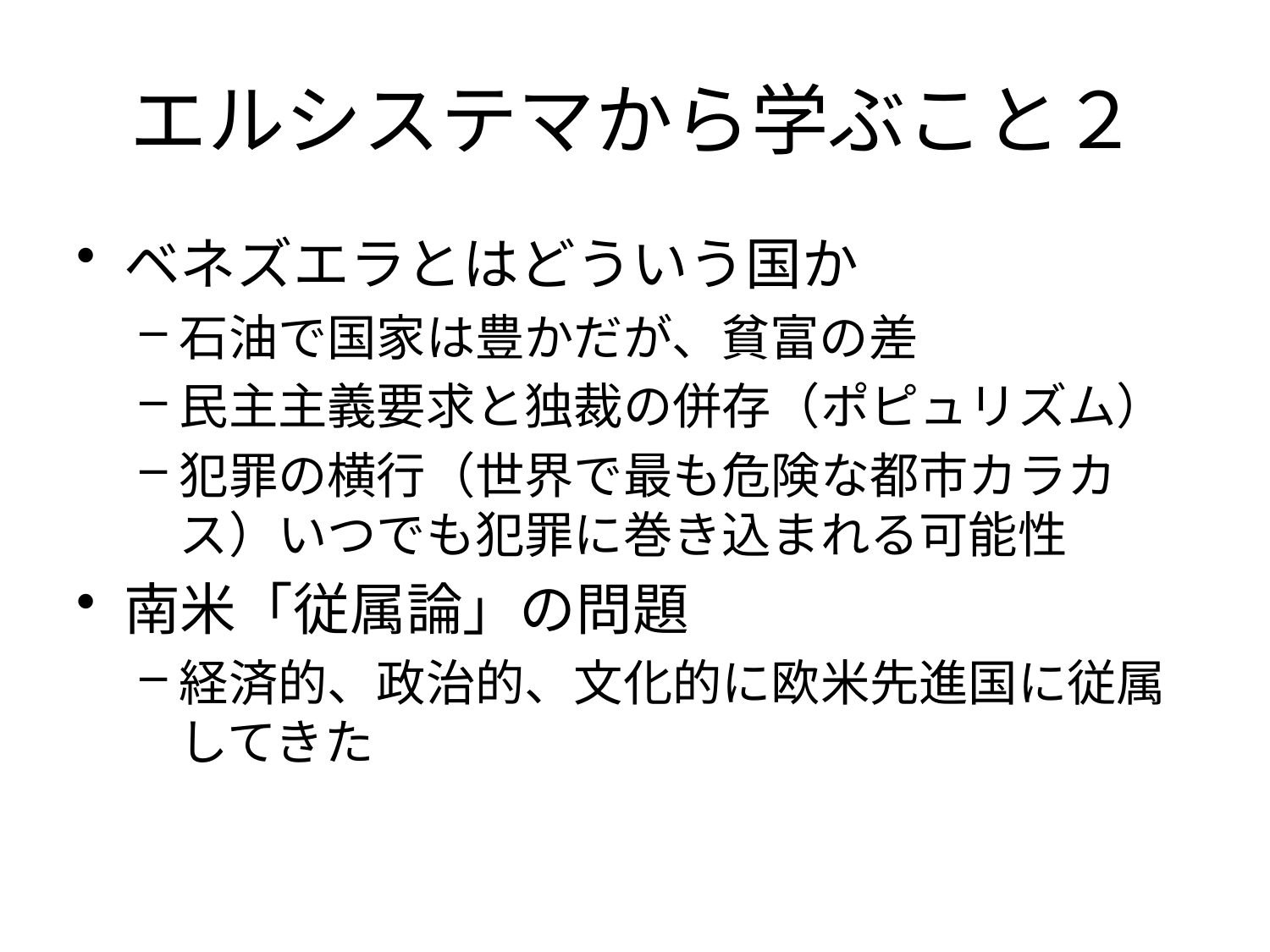

# エルシステマから学ぶこと２
ベネズエラとはどういう国か
石油で国家は豊かだが、貧富の差
民主主義要求と独裁の併存（ポピュリズム）
犯罪の横行（世界で最も危険な都市カラカス）いつでも犯罪に巻き込まれる可能性
南米「従属論」の問題
経済的、政治的、文化的に欧米先進国に従属してきた